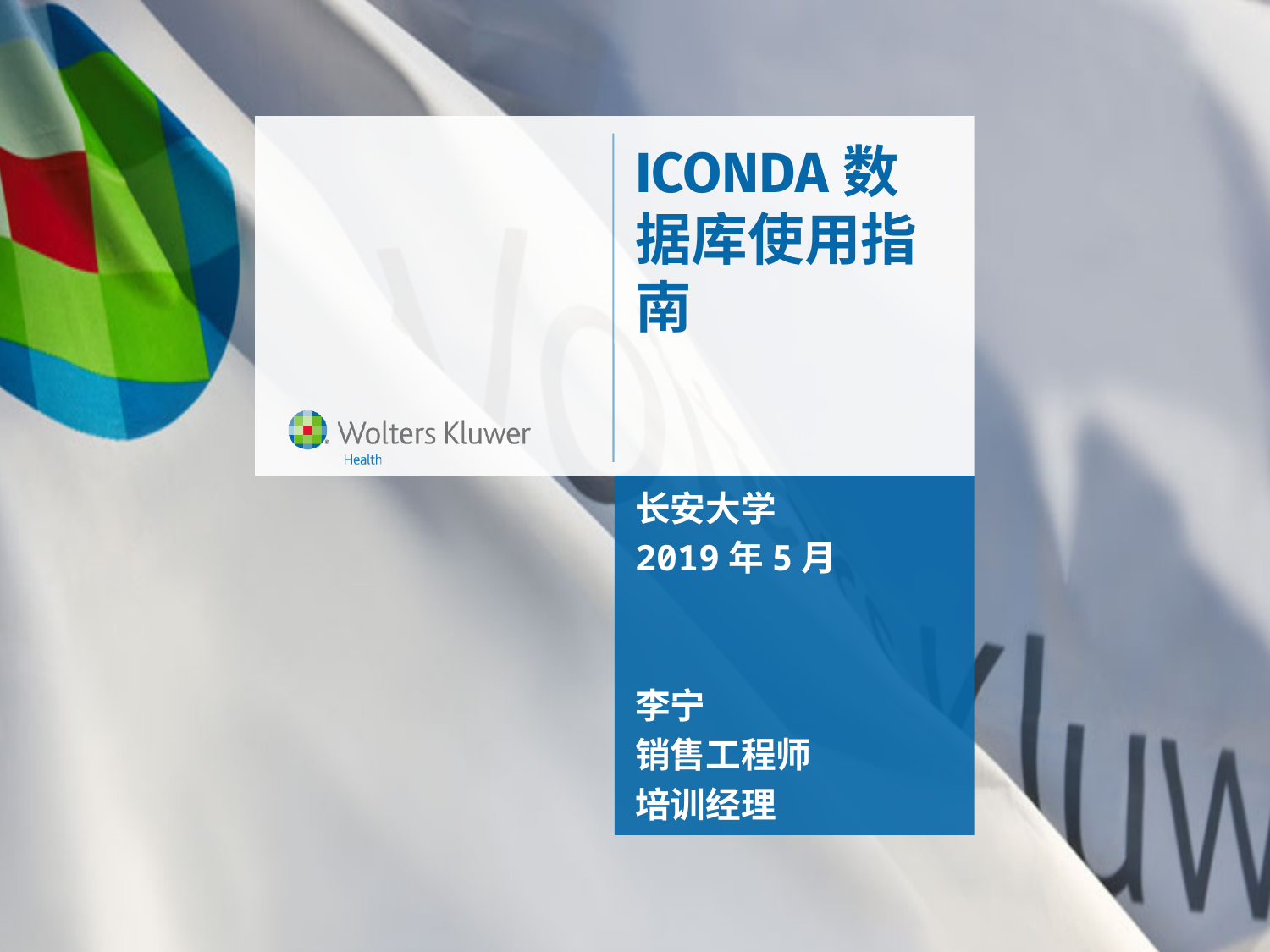

# ICONDA数据库使用指南
长安大学
2019年5月

李宁
销售工程师
培训经理